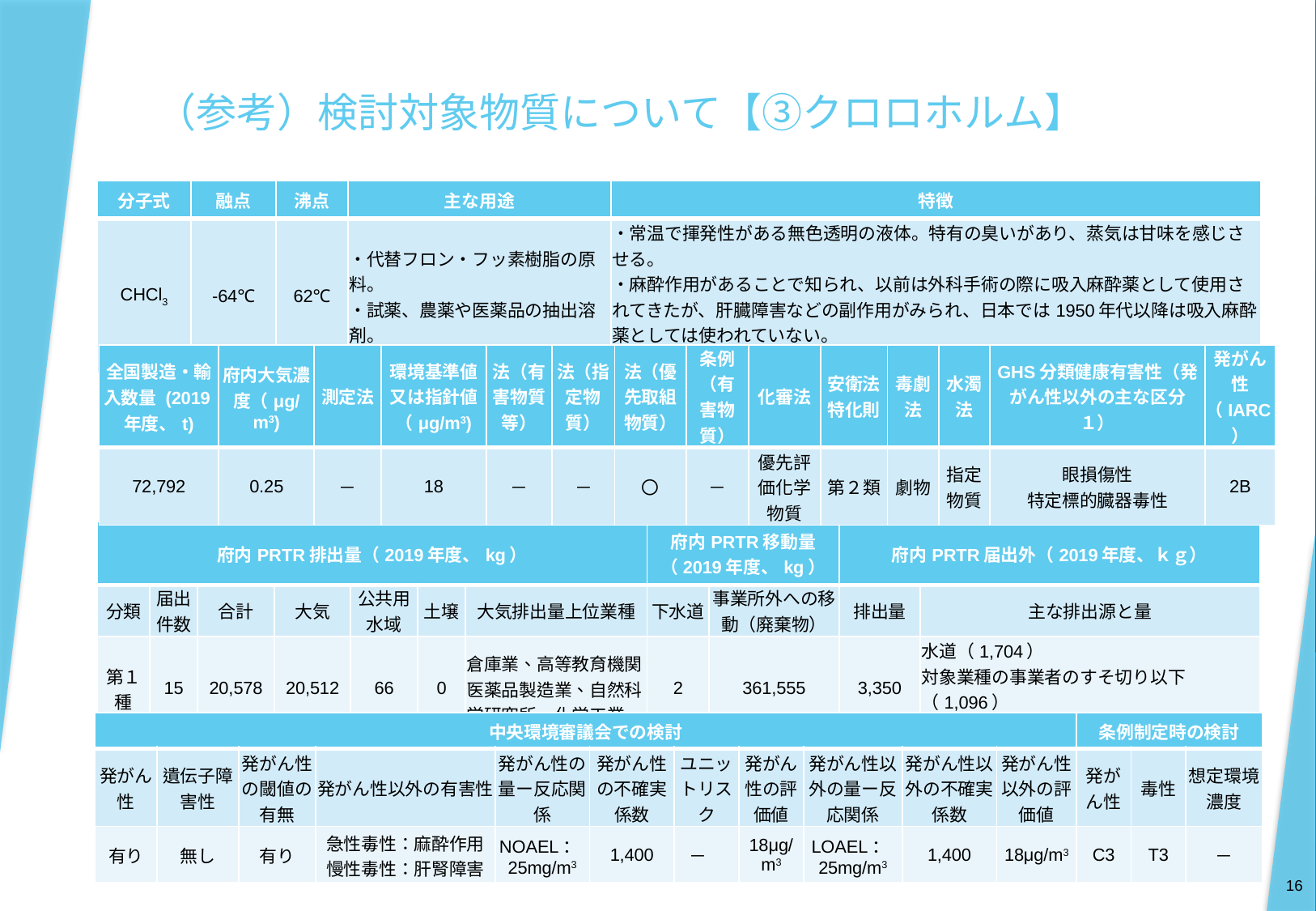

# （参考）検討対象物質について【③クロロホルム】
| 分子式 | 融点 | 沸点 | 主な用途 | 特徴 |
| --- | --- | --- | --- | --- |
| CHCl3 | -64℃ | 62℃ | ・代替フロン・フッ素樹脂の原料。 ・試薬、農薬や医薬品の抽出溶剤。 | ・常温で揮発性がある無色透明の液体。特有の臭いがあり、蒸気は甘味を感じさせる。 ・麻酔作用があることで知られ、以前は外科手術の際に吸入麻酔薬として使用されてきたが、肝臓障害などの副作用がみられ、日本では1950年代以降は吸入麻酔薬としては使われていない。 ・水道水中の浄化処理過程（トリハロメタン類）・古紙等の漂白過程で副生する。 |
| 全国製造・輸入数量 (2019年度、t) | 府内大気濃度（μg/m3) | 測定法 | 環境基準値又は指針値（μg/m3) | 法（有害物質等） | 法（指定物質） | 法（優先取組物質） | 条例（有害物質） | 化審法 | 安衛法 特化則 | 毒劇法 | 水濁法 | GHS分類健康有害性（発がん性以外の主な区分１） | 発がん性 （IARC） |
| --- | --- | --- | --- | --- | --- | --- | --- | --- | --- | --- | --- | --- | --- |
| 72,792 | 0.25 | － | 18 | － | － | 〇 | － | 優先評価化学物質 | 第２類 | 劇物 | 指定物質 | 眼損傷性 特定標的臓器毒性 | 2B |
| 府内PRTR排出量（2019年度、kg） |  |  |  |  |  |  | 府内PRTR移動量（2019年度、kg） |  | 府内PRTR届出外（2019年度、ｋｇ） |  |
| --- | --- | --- | --- | --- | --- | --- | --- | --- | --- | --- |
| 分類 | 届出件数 | 合計 | 大気 | 公共用水域 | 土壌 | 大気排出量上位業種 | 下水道 | 事業所外への移動（廃棄物） | 排出量 | 主な排出源と量 |
| 第１種 | 15 | 20,578 | 20,512 | 66 | 0 | 倉庫業、高等教育機関、医薬品製造業、自然科学研究所、化学工業 | 2 | 361,555 | 3,350 | 水道（1,704） 対象業種の事業者のすそ切り以下（1,096） 下水処理施設（519） |

| 中央環境審議会での検討 |  |  |  |  |  |  |  |  |  |  | 条例制定時の検討 |  |  |
| --- | --- | --- | --- | --- | --- | --- | --- | --- | --- | --- | --- | --- | --- |
| 発がん性 | 遺伝子障害性 | 発がん性の閾値の有無 | 発がん性以外の有害性 | 発がん性の量ー反応関係 | 発がん性の不確実係数 | ユニットリスク | 発がん性の評価値 | 発がん性以外の量ー反応関係 | 発がん性以外の不確実係数 | 発がん性以外の評価値 | 発がん性 | 毒性 | 想定環境濃度 |
| 有り | 無し | 有り | 急性毒性：麻酔作用 慢性毒性：肝腎障害 | NOAEL：25mg/m3 | 1,400 | － | 18μg/m3 | LOAEL：25mg/m3 | 1,400 | 18μg/m3 | C3 | T3 | － |
16